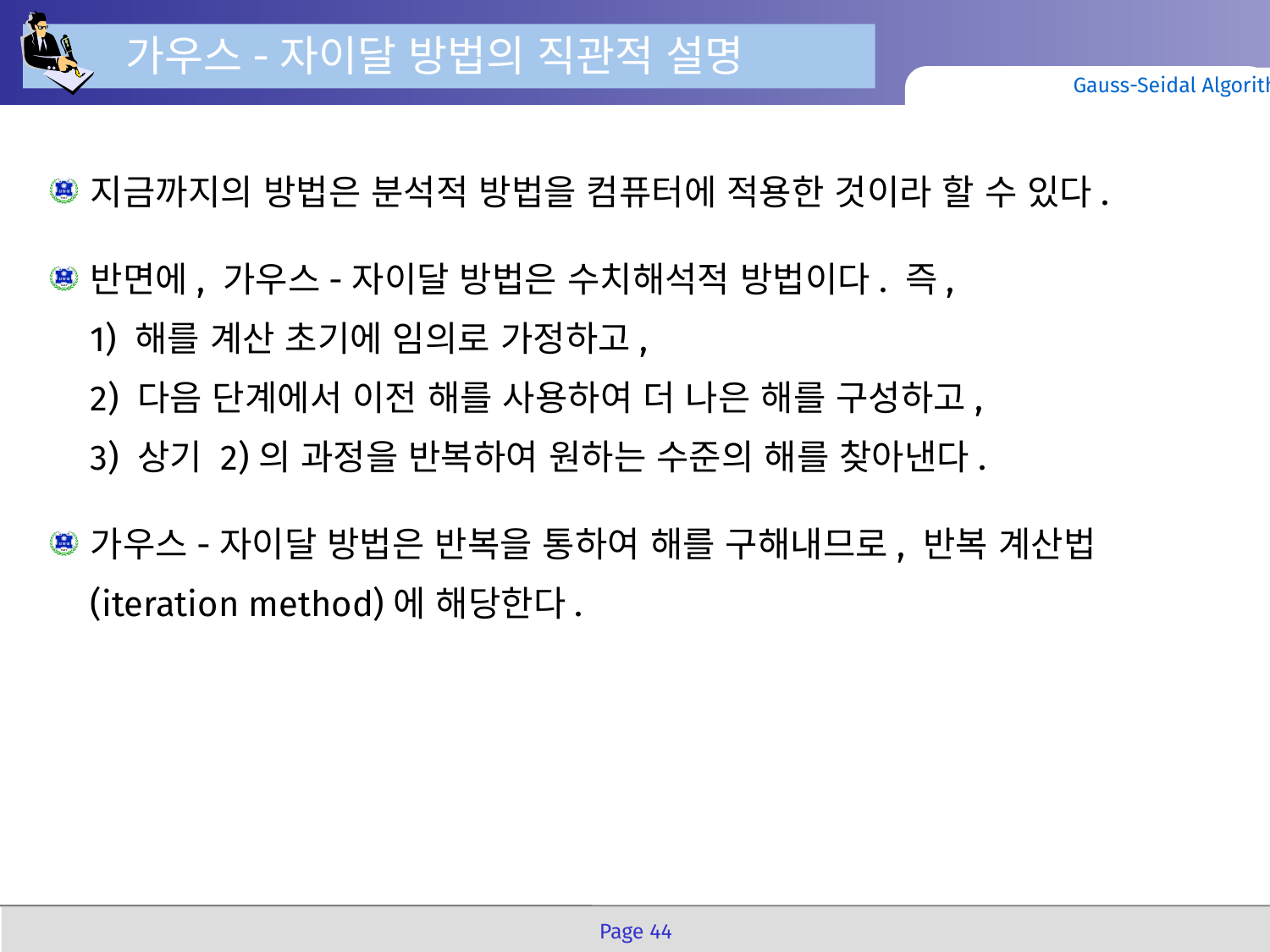

가우스-자이달 방법의 직관적 설명
Gauss-Seidal Algorithm
지금까지의 방법은 분석적 방법을 컴퓨터에 적용한 것이라 할 수 있다.
반면에, 가우스-자이달 방법은 수치해석적 방법이다. 즉,
1) 해를 계산 초기에 임의로 가정하고,
2) 다음 단계에서 이전 해를 사용하여 더 나은 해를 구성하고,
3) 상기 2)의 과정을 반복하여 원하는 수준의 해를 찾아낸다.
가우스-자이달 방법은 반복을 통하여 해를 구해내므로, 반복 계산법(iteration method)에 해당한다.
Page 44